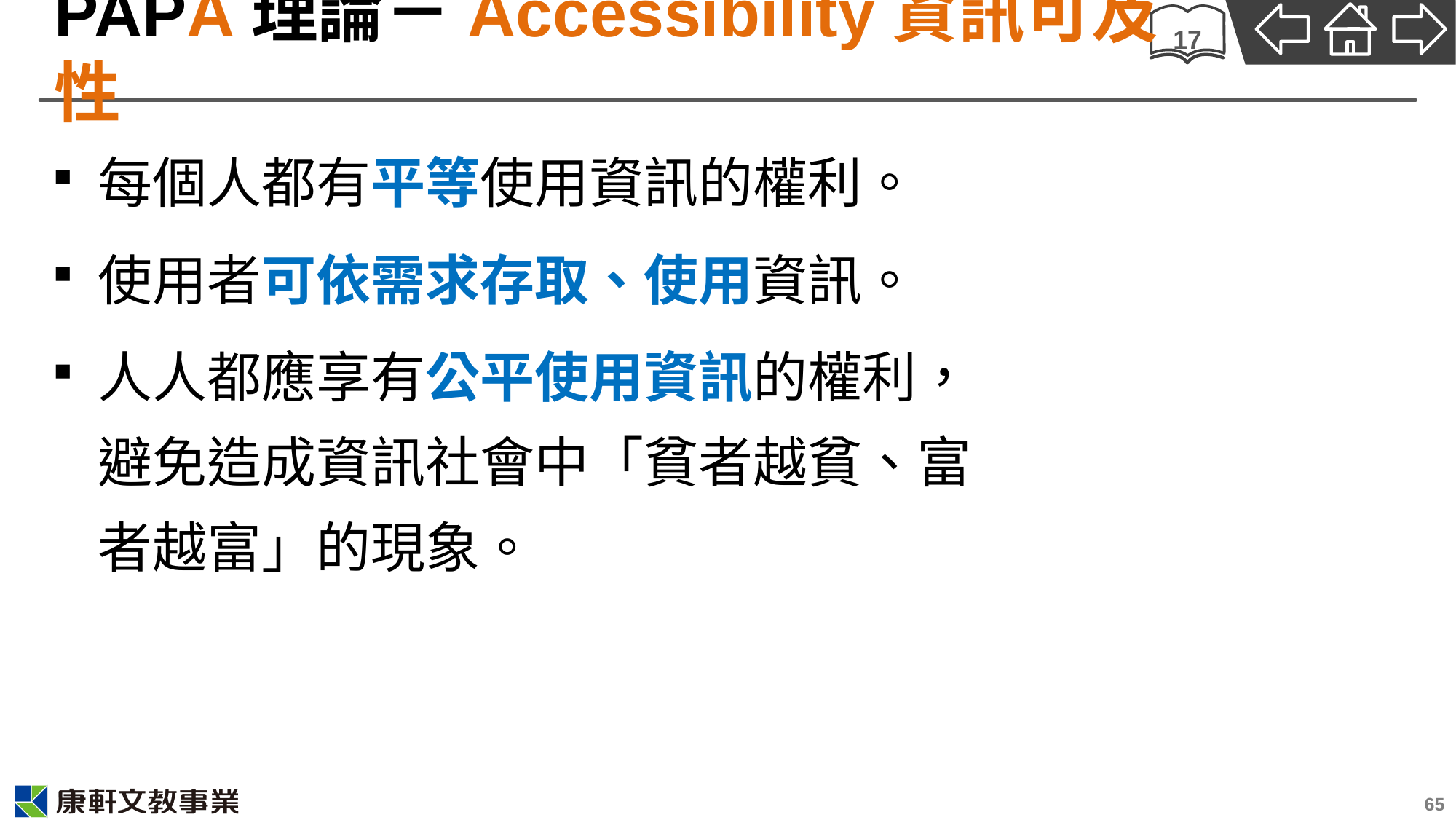

# PAPA理論－Accessibility資訊可及性
17
每個人都有平等使用資訊的權利。
使用者可依需求存取、使用資訊。
人人都應享有公平使用資訊的權利，避免造成資訊社會中「貧者越貧、富者越富」的現象。
65